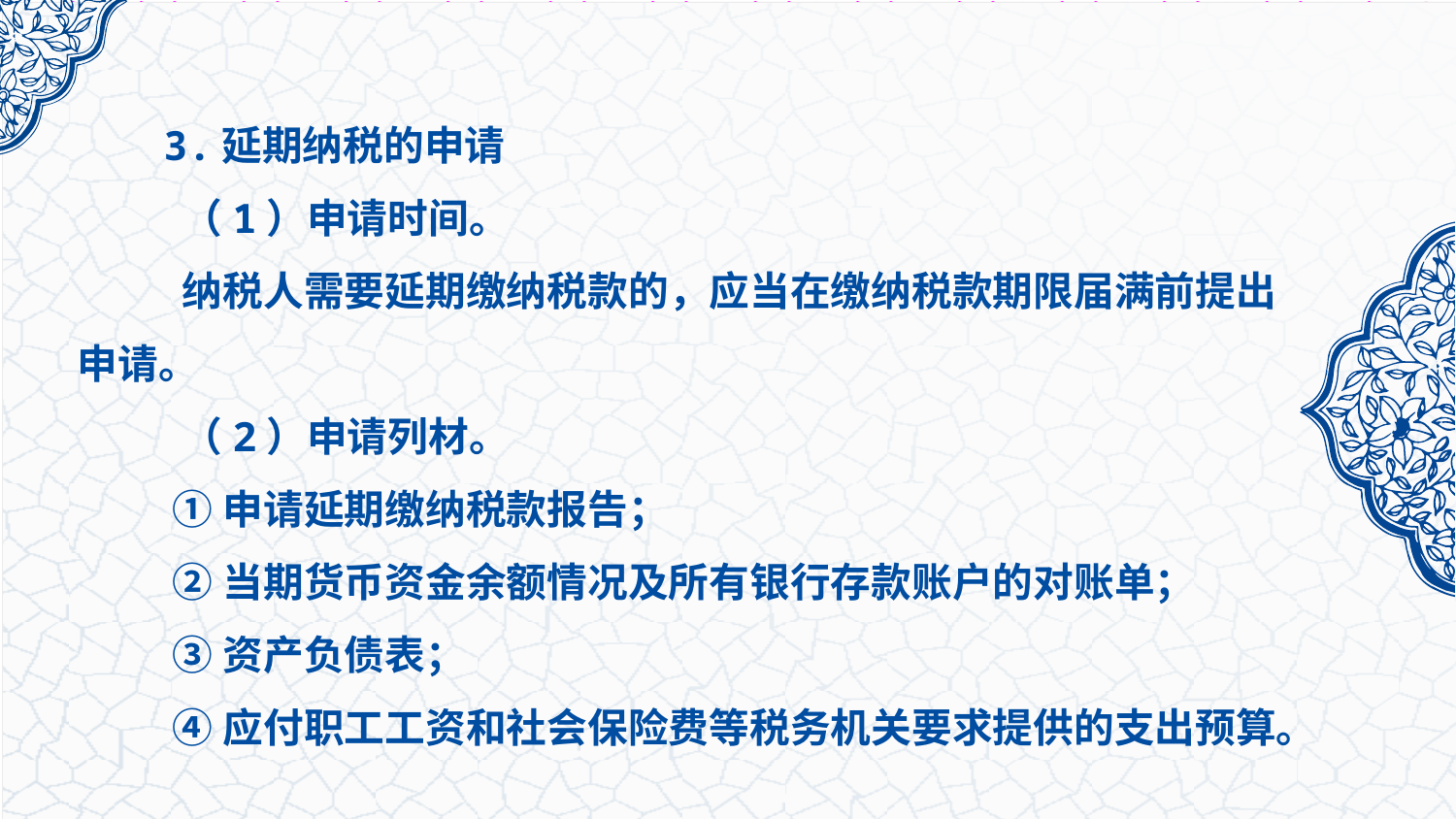

3.延期纳税的申请
 （1）申请时间。
 纳税人需要延期缴纳税款的，应当在缴纳税款期限届满前提出申请。
 （2）申请列材。
 ①申请延期缴纳税款报告；
 ②当期货币资金余额情况及所有银行存款账户的对账单；
 ③资产负债表；
 ④应付职工工资和社会保险费等税务机关要求提供的支出预算。